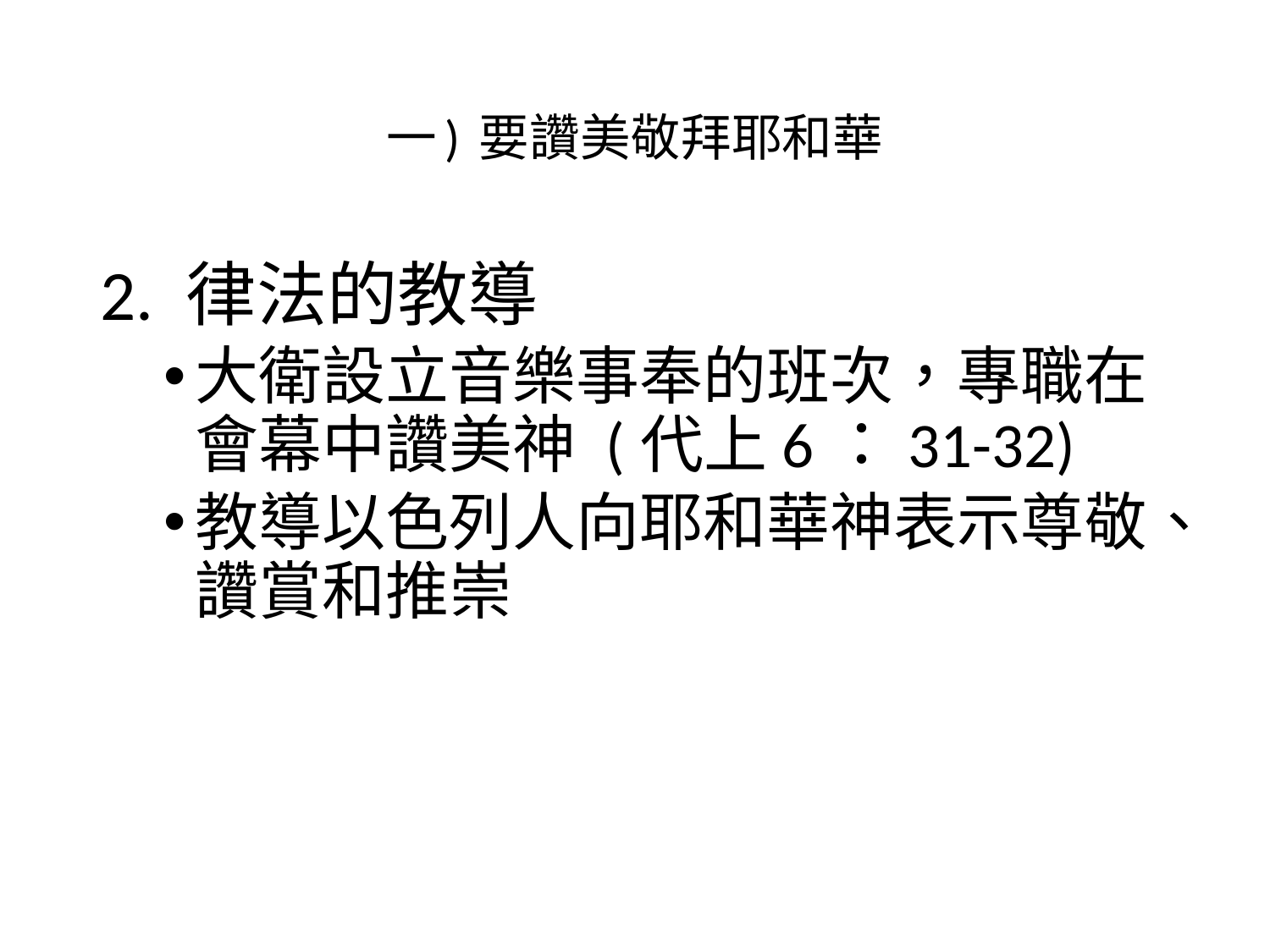

# 一) 要讚美敬拜耶和華
2. 律法的教導
大衛設立音樂事奉的班次，專職在會幕中讚美神 (代上6：31-32)
教導以色列人向耶和華神表示尊敬、讚賞和推崇